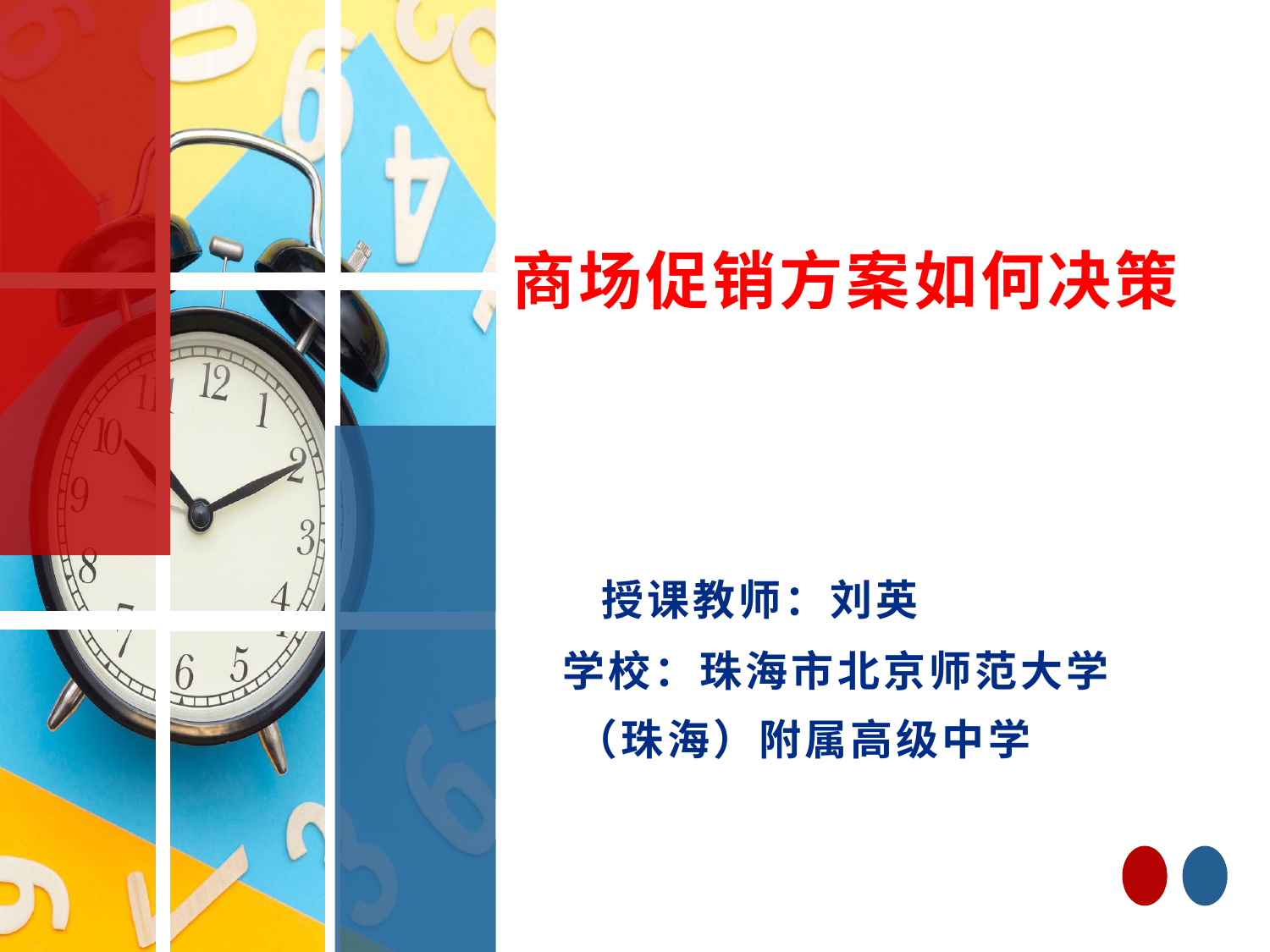

# 商场促销方案如何决策
       授课教师：刘英
      学校：珠海市北京师范大学
       （珠海）附属高级中学